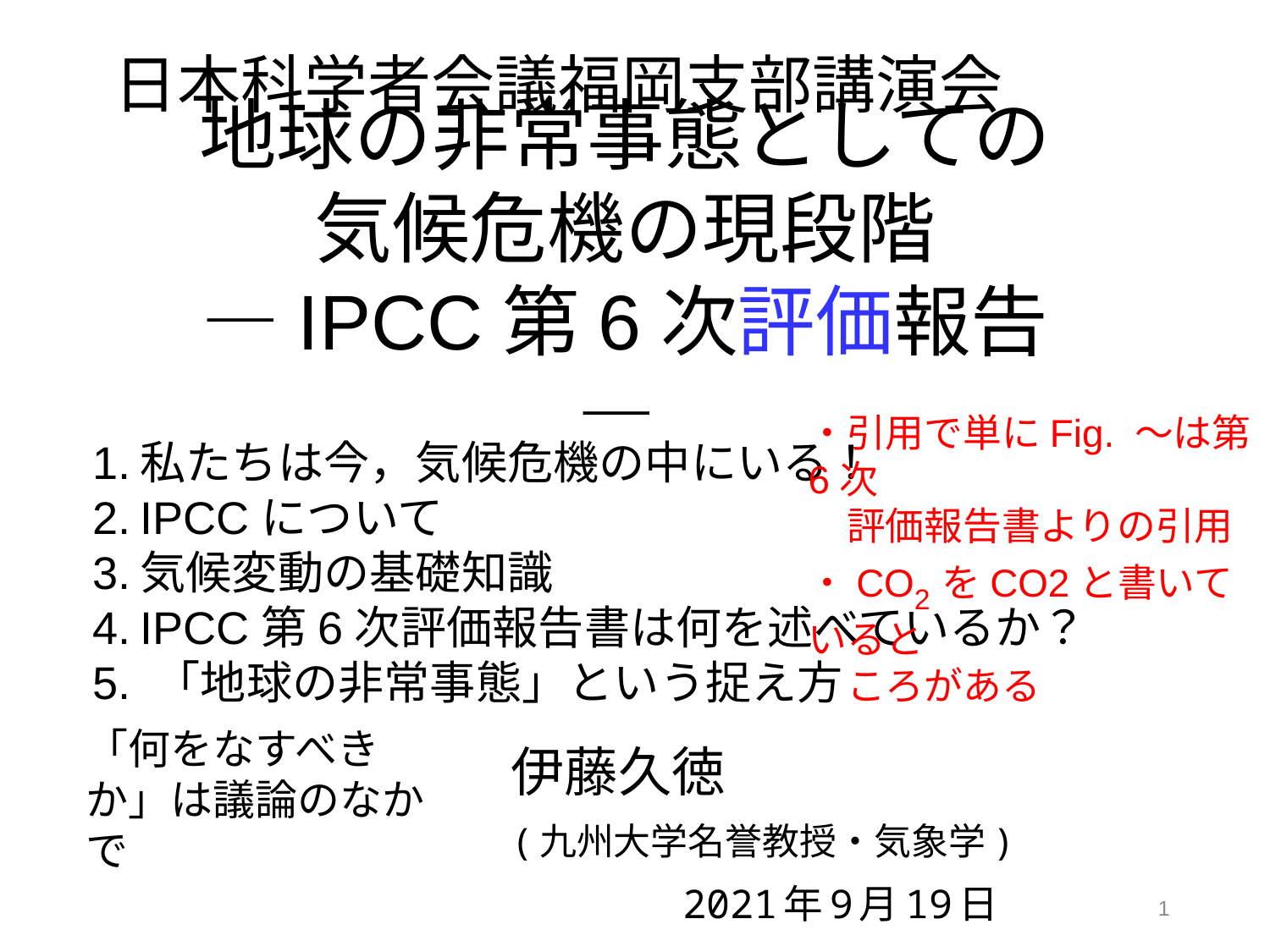

日本科学者会議福岡支部講演会
# 地球の非常事態としての 気候危機の現段階 —IPCC第6次評価報告—
・引用で単にFig. ～は第6次
　評価報告書よりの引用
・CO2をCO2と書いていると
　ころがある
私たちは今，気候危機の中にいる！
IPCCについて
気候変動の基礎知識
IPCC第6次評価報告書は何を述べているか？
5. 「地球の非常事態」という捉え方
伊藤久徳
(九州大学名誉教授・気象学)
2021年9月19日
「何をなすべきか」は議論のなかで
1